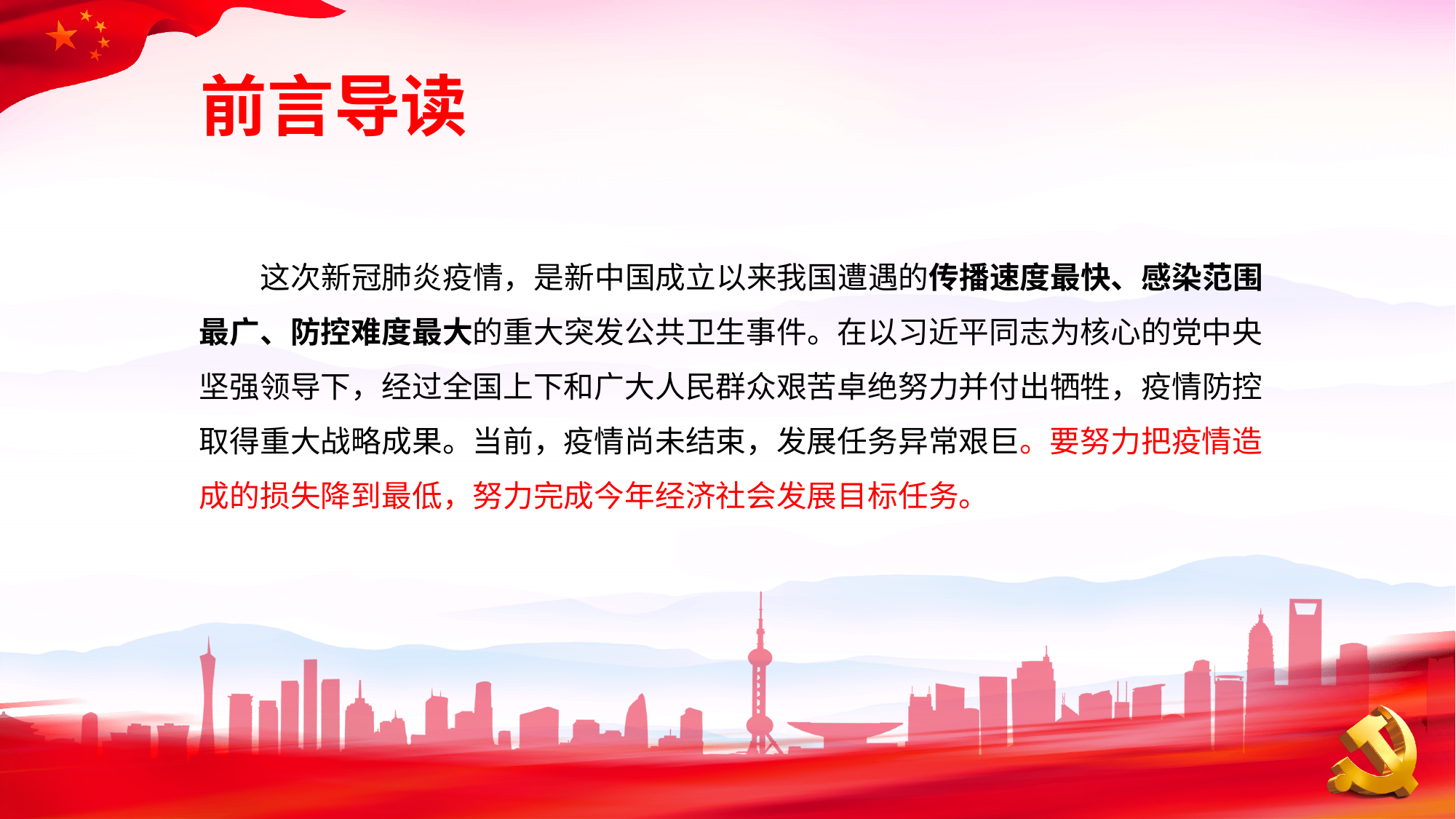

前言导读
        这次新冠肺炎疫情，是新中国成立以来我国遭遇的传播速度最快、感染范围最广、防控难度最大的重大突发公共卫生事件。在以习近平同志为核心的党中央坚强领导下，经过全国上下和广大人民群众艰苦卓绝努力并付出牺牲，疫情防控取得重大战略成果。当前，疫情尚未结束，发展任务异常艰巨。要努力把疫情造成的损失降到最低，努力完成今年经济社会发展目标任务。